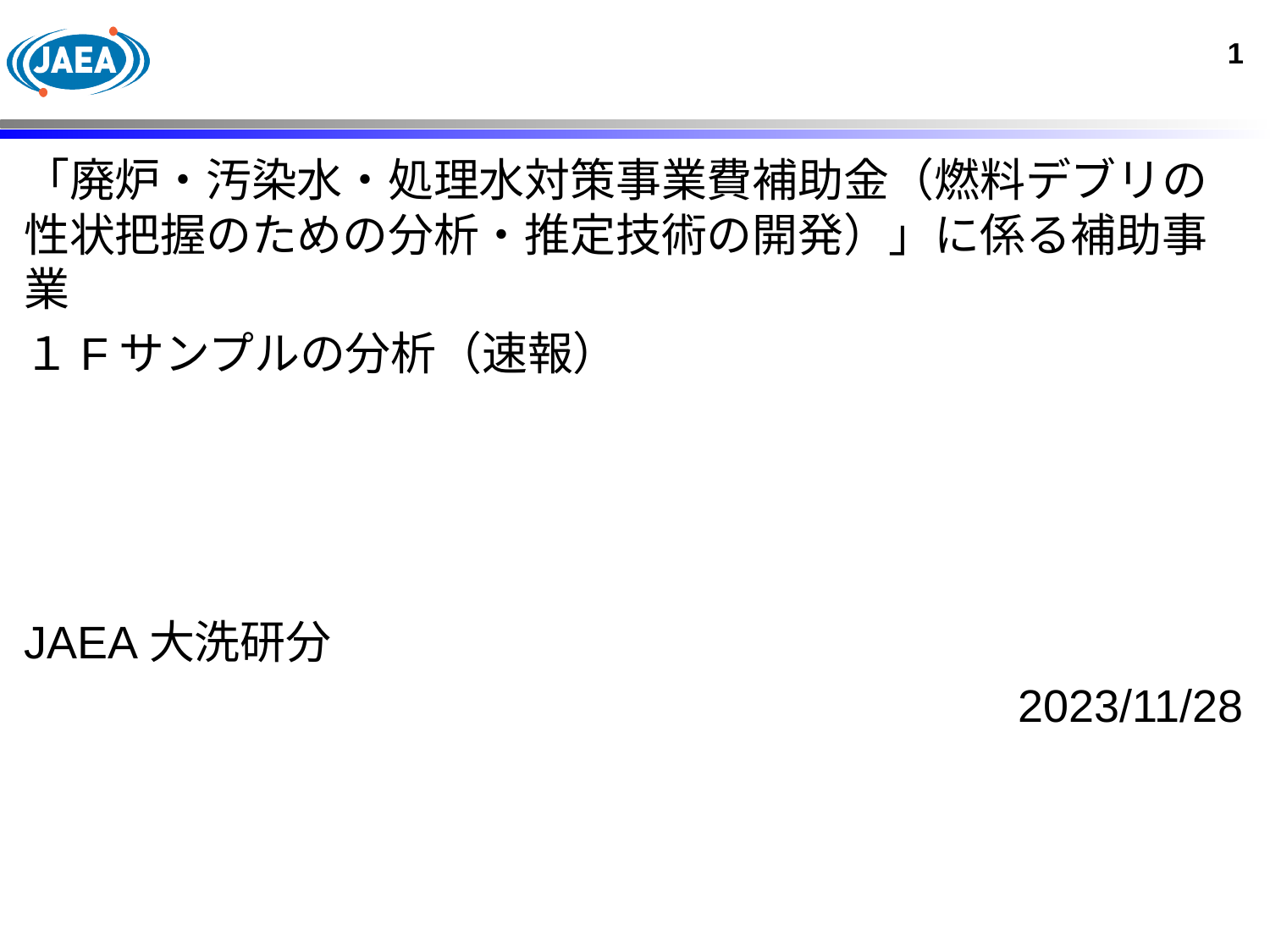

1
「廃炉・汚染水・処理水対策事業費補助金（燃料デブリの性状把握のための分析・推定技術の開発）」に係る補助事業
１Fサンプルの分析（速報）

JAEA大洗研分
2023/11/28